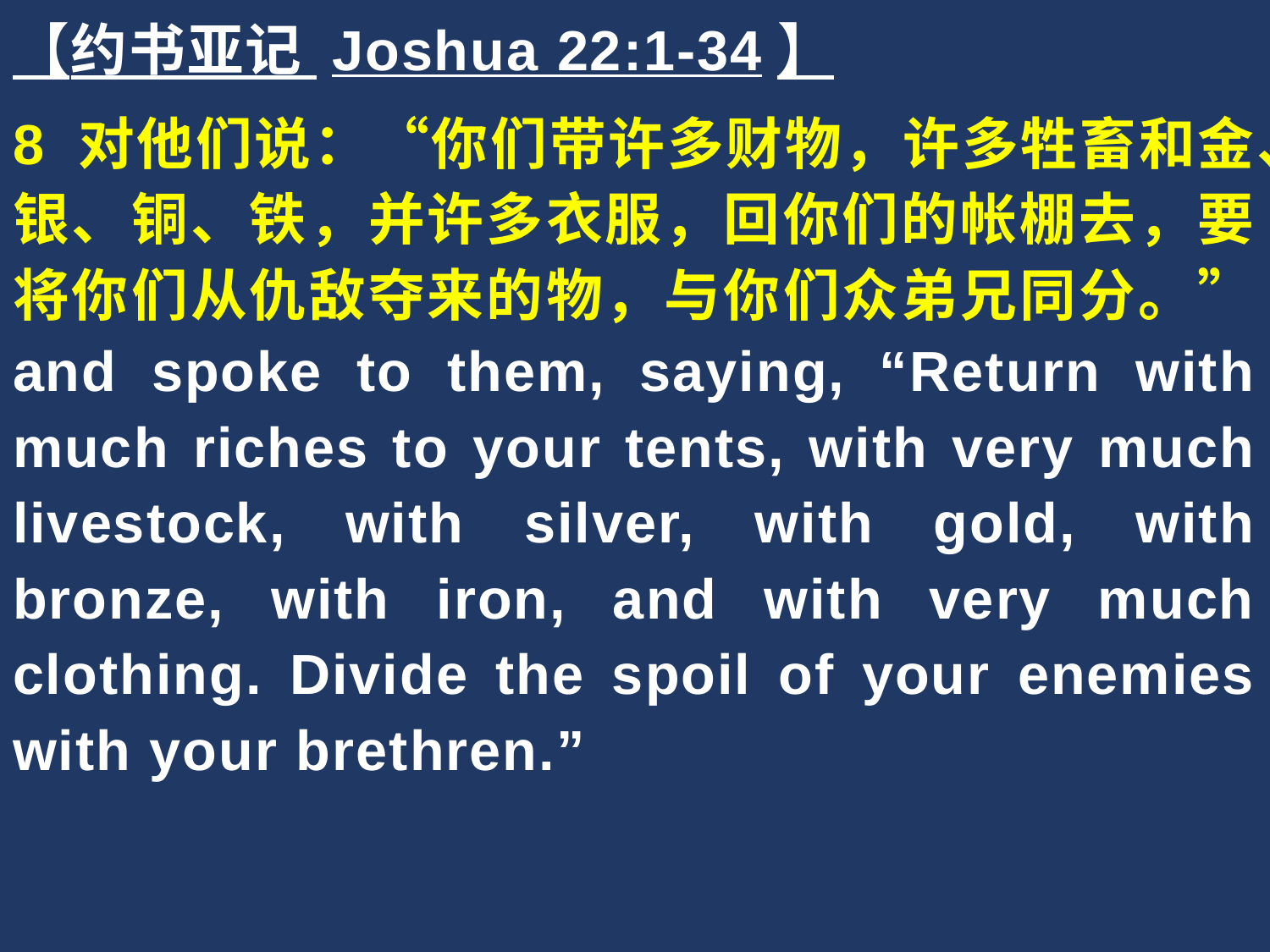

【约书亚记 Joshua 22:1-34】
8 对他们说：“你们带许多财物，许多牲畜和金、银、铜、铁，并许多衣服，回你们的帐棚去，要将你们从仇敌夺来的物，与你们众弟兄同分。” and spoke to them, saying, “Return with much riches to your tents, with very much livestock, with silver, with gold, with bronze, with iron, and with very much clothing. Divide the spoil of your enemies with your brethren.”